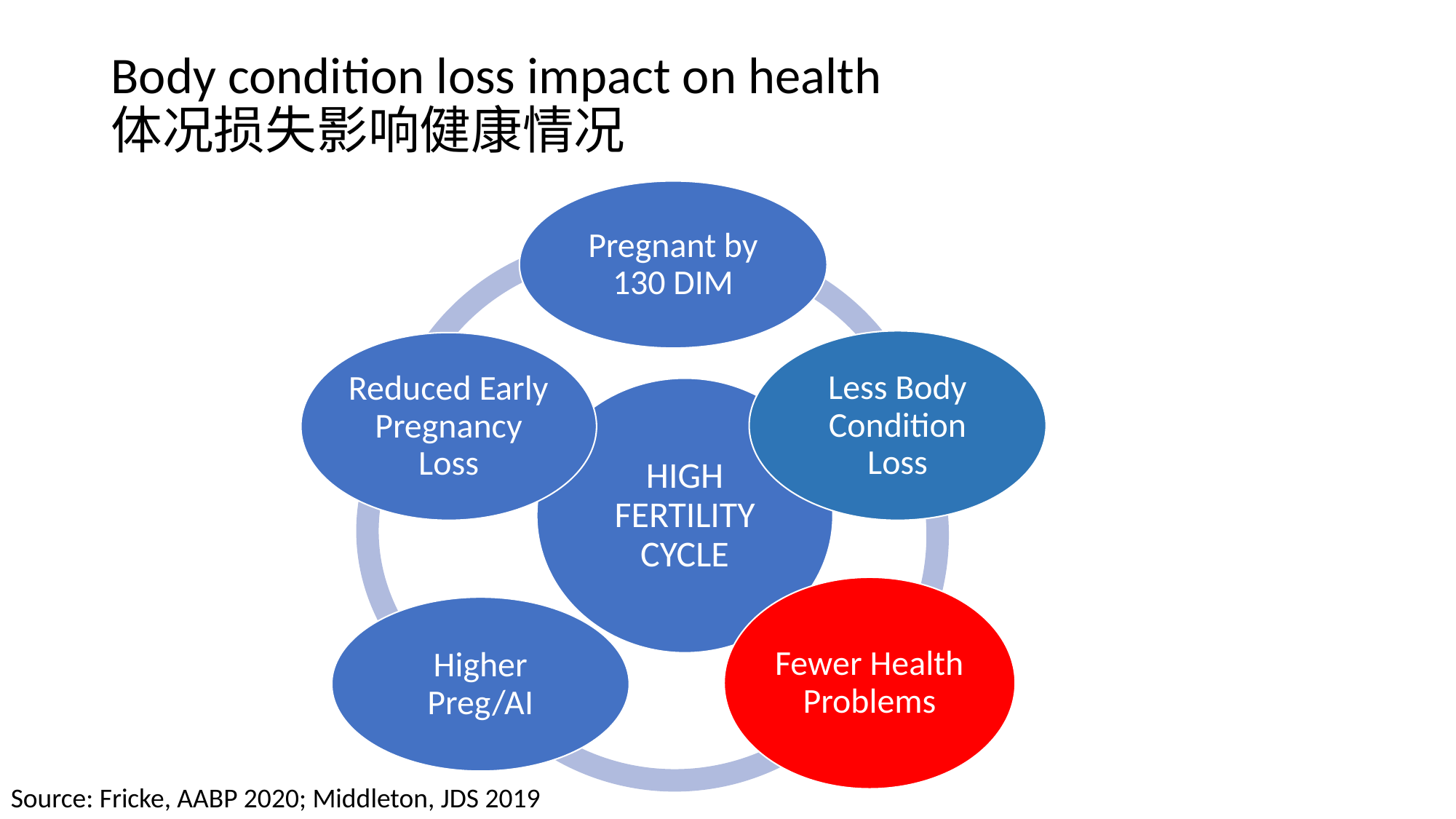

# Body condition loss impact on health 体况损失影响健康情况
HIGH FERTILITY CYCLE
Pregnant by 130 DIM
Less Body Condition Loss
Fewer Health Problems
Higher Preg/AI
Reduced Early Pregnancy Loss
Source: Fricke, AABP 2020; Middleton, JDS 2019